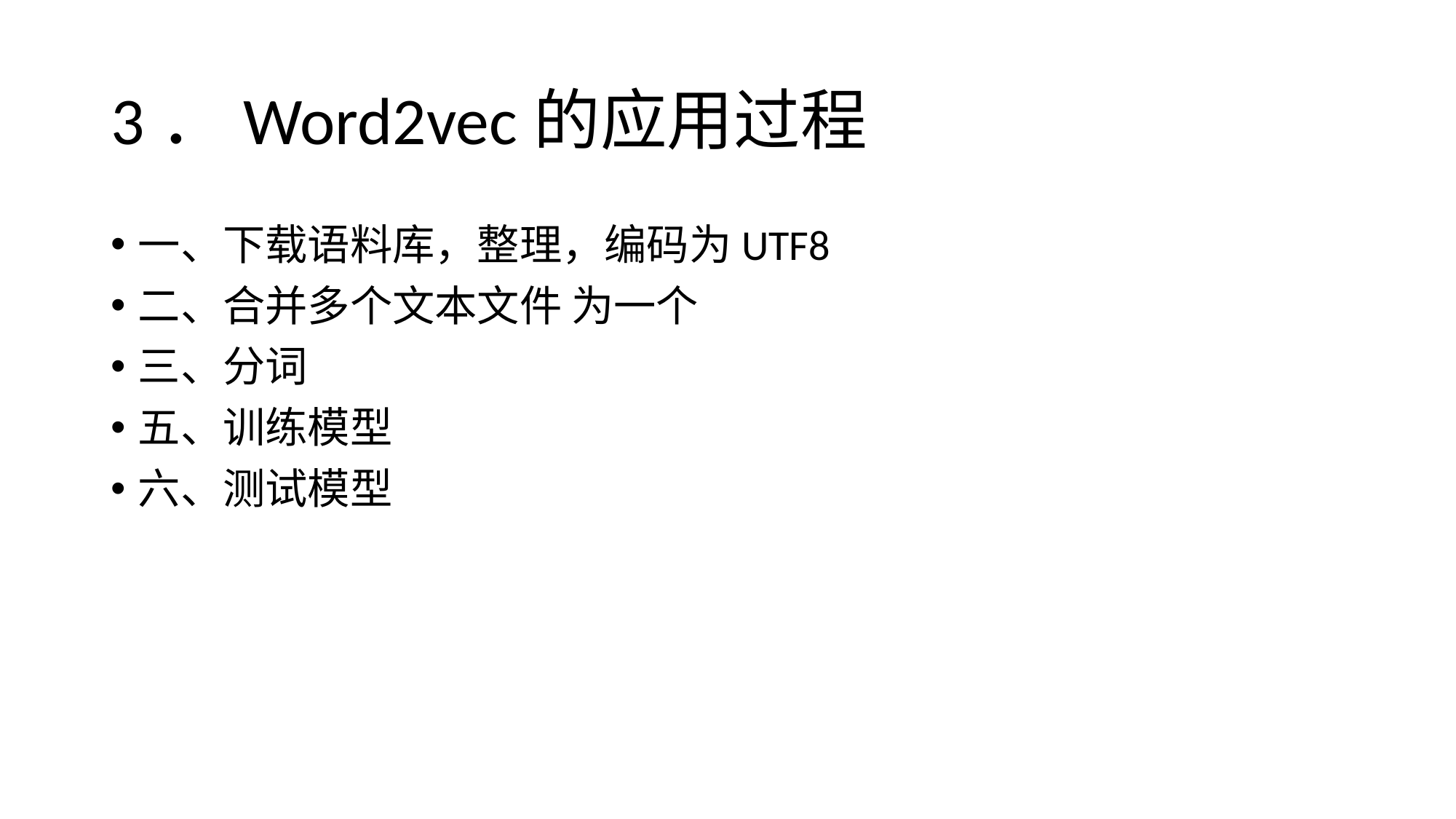

# 3．Word2vec的应用过程
一、下载语料库，整理，编码为UTF8
二、合并多个文本文件 为一个
三、分词
五、训练模型
六、测试模型